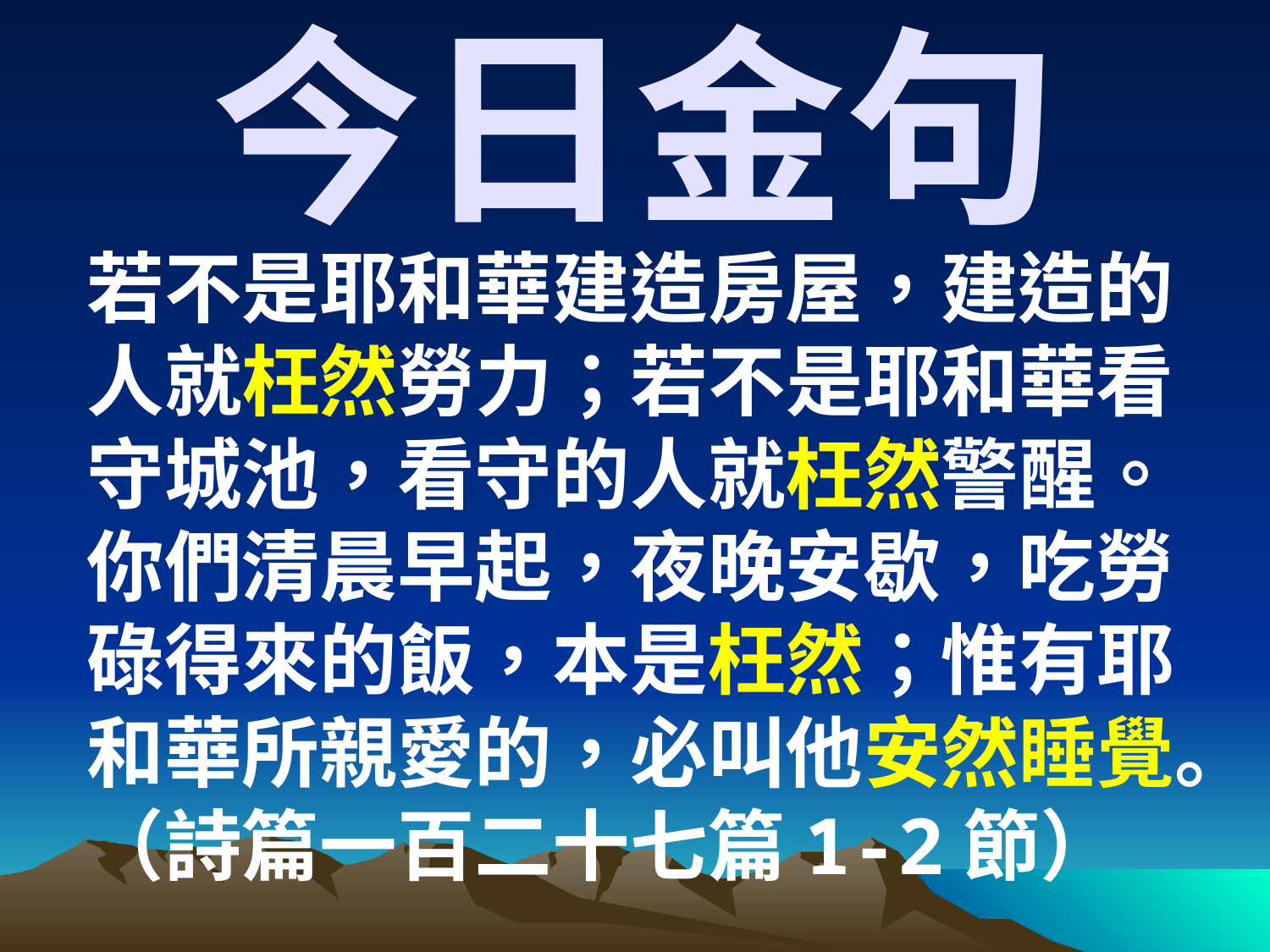

# 今日金句
若不是耶和華建造房屋，建造的人就枉然勞力；若不是耶和華看守城池，看守的人就枉然警醒。你們清晨早起，夜晚安歇，吃勞碌得來的飯，本是枉然；惟有耶和華所親愛的，必叫他安然睡覺。（詩篇一百二十七篇1-2節）